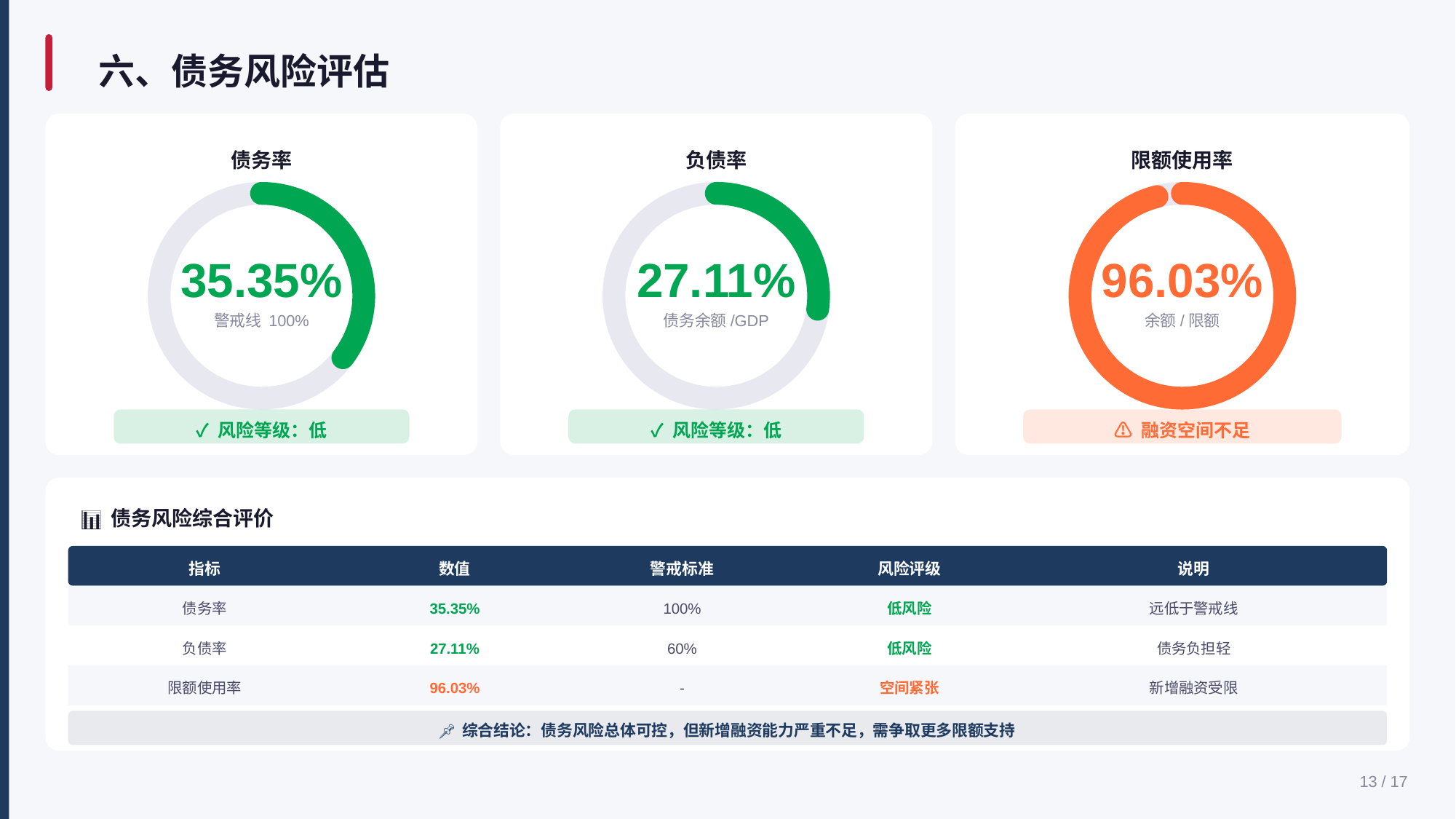

六、债务风险评估

债务率

35.35%
警戒线 100%

✓ 风险等级：低

负债率

27.11%
债务余额/GDP

✓ 风险等级：低

限额使用率

96.03%
余额/限额

⚠️ 融资空间不足

📊 债务风险综合评价

指标
数值
警戒标准
风险评级
说明

债务率
35.35%
100%
低风险
远低于警戒线

负债率
27.11%
60%
低风险
债务负担轻

限额使用率
96.03%
-
空间紧张
新增融资受限

📌 综合结论：债务风险总体可控，但新增融资能力严重不足，需争取更多限额支持
13 / 17